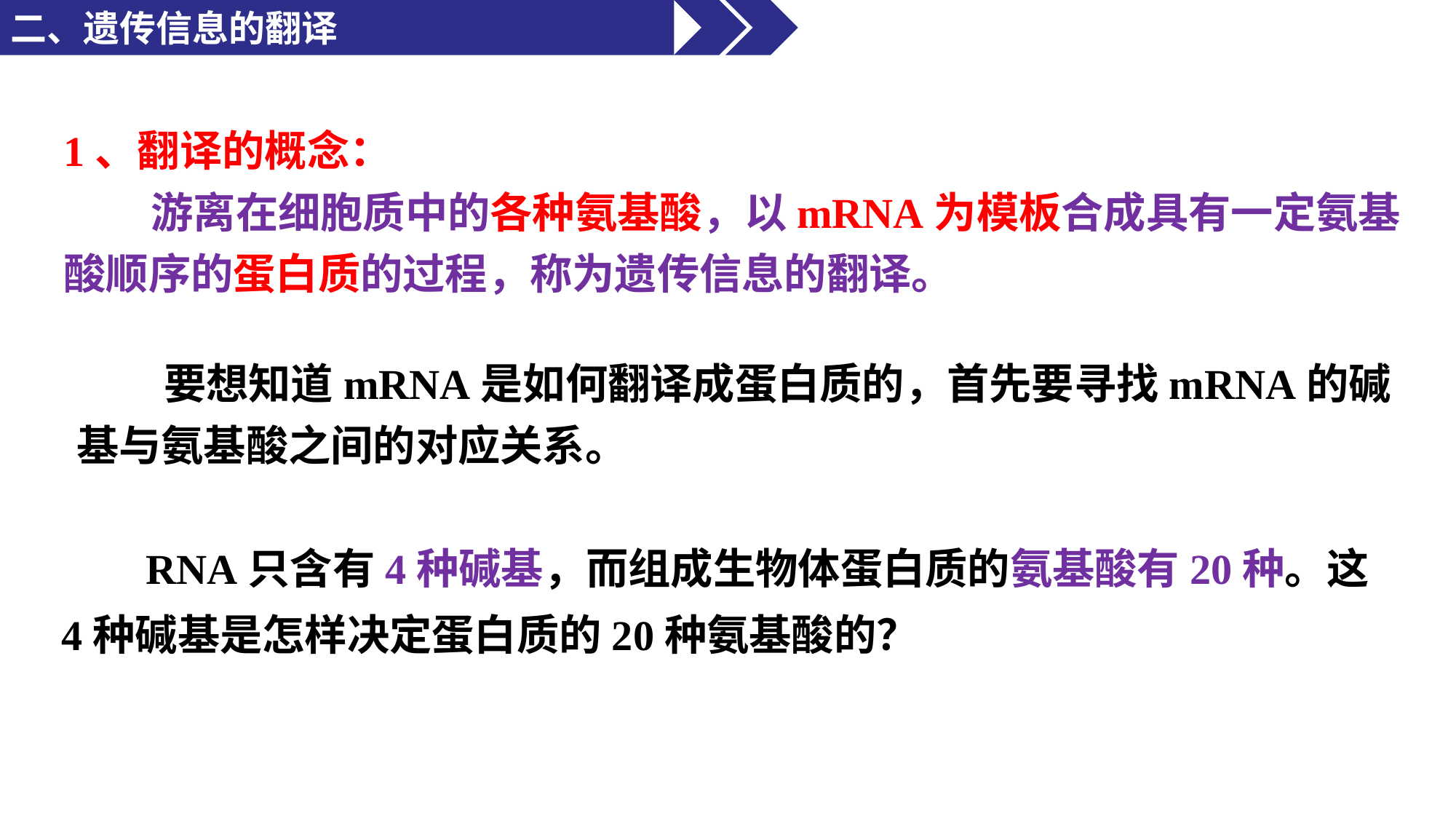

二、遗传信息的翻译

1、翻译的概念：
        游离在细胞质中的各种氨基酸，以mRNA为模板合成具有一定氨基酸顺序的蛋白质的过程，称为遗传信息的翻译。
        要想知道mRNA是如何翻译成蛋白质的，首先要寻找mRNA的碱基与氨基酸之间的对应关系。
        RNA只含有4种碱基，而组成生物体蛋白质的氨基酸有20种。这4种碱基是怎样决定蛋白质的20种氨基酸的？